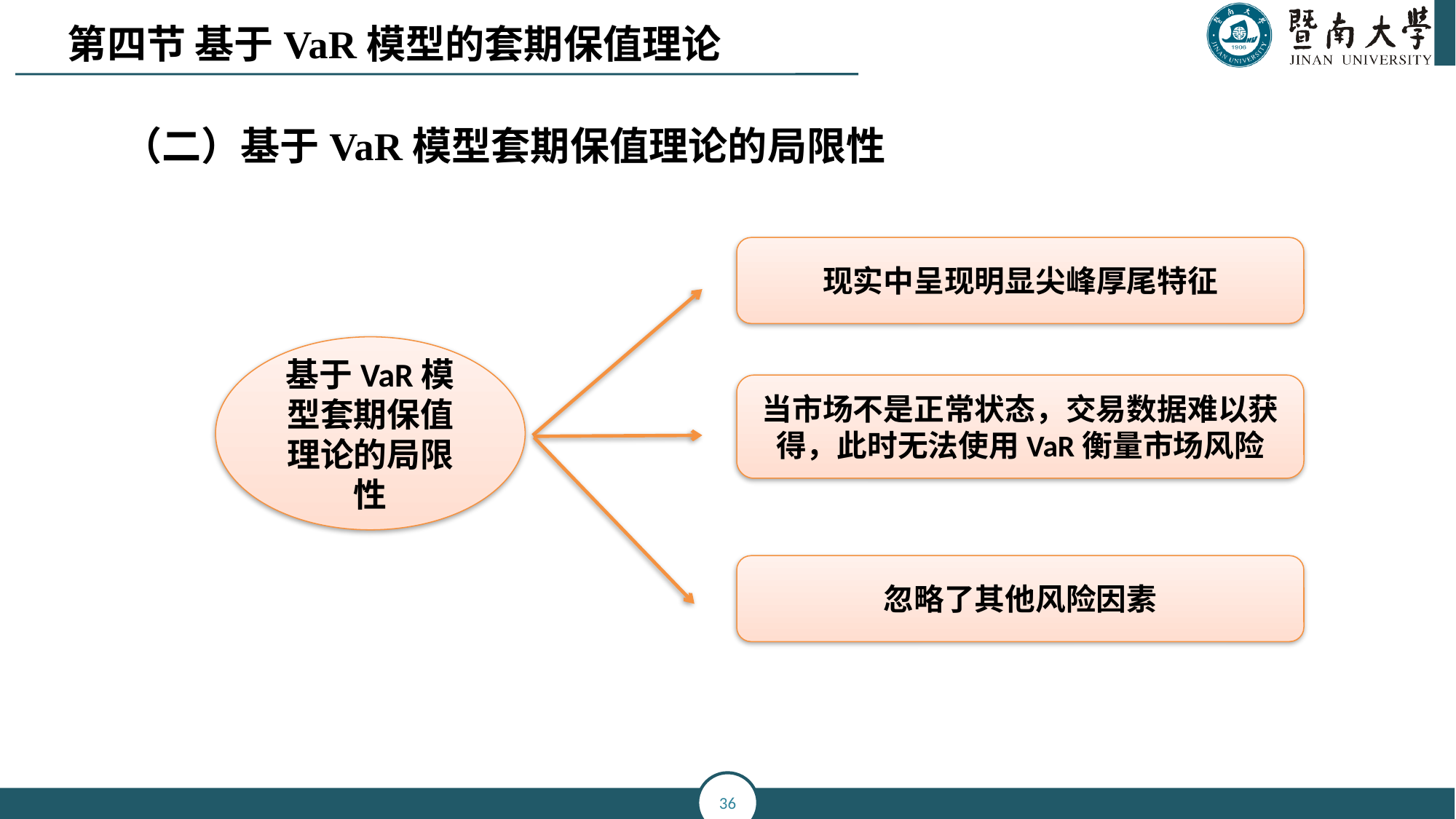

第四节 基于VaR模型的套期保值理论
（二）基于VaR模型套期保值理论的局限性

现实中呈现明显尖峰厚尾特征
基于VaR模型套期保值理论的局限性
当市场不是正常状态，交易数据难以获得，此时无法使用VaR衡量市场风险
忽略了其他风险因素